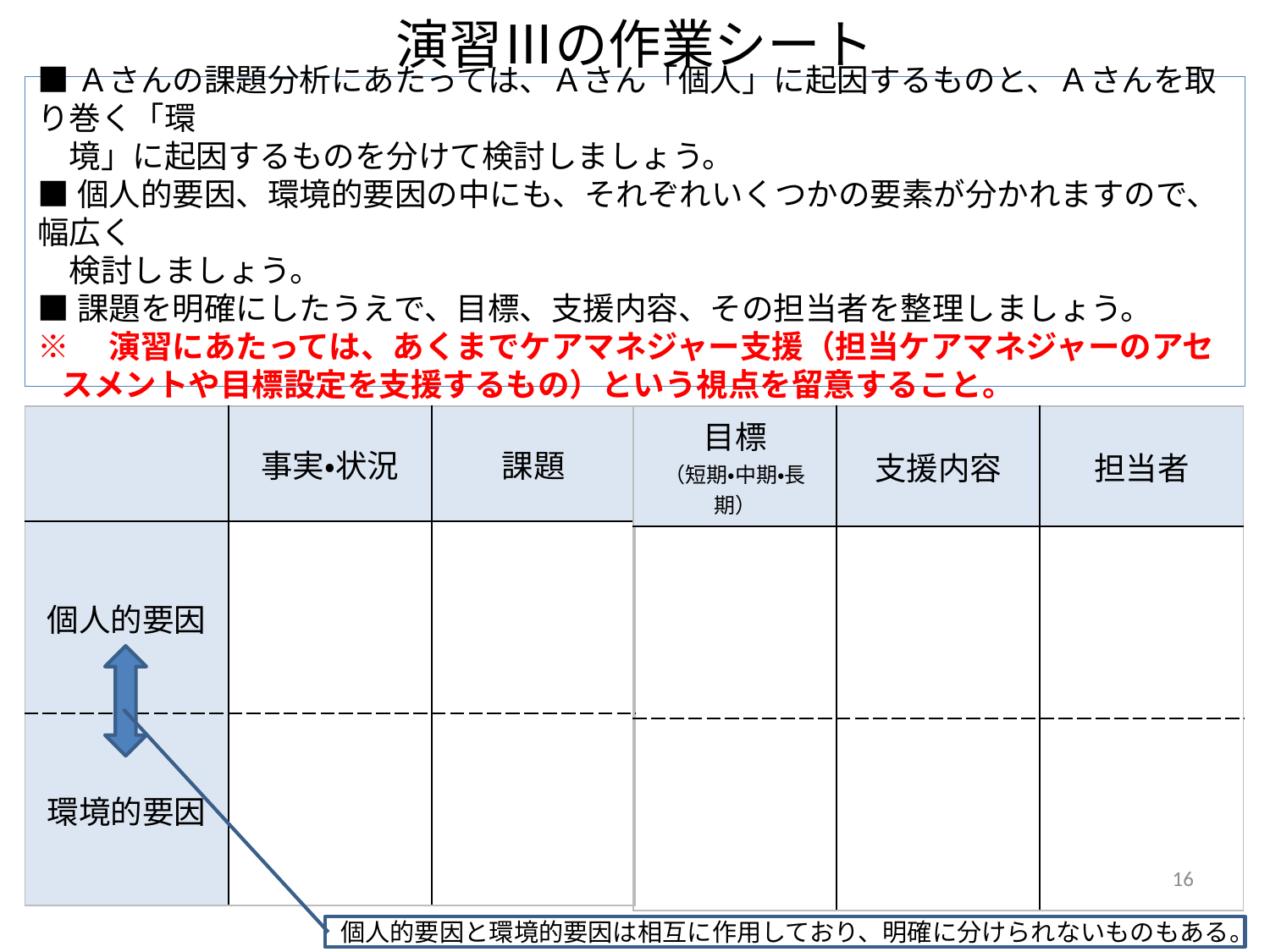

演習Ⅲの作業シート
■Ａさんの課題分析にあたっては、Ａさん「個人」に起因するものと、Ａさんを取り巻く「環
　境」に起因するものを分けて検討しましょう。
■個人的要因、環境的要因の中にも、それぞれいくつかの要素が分かれますので、幅広く
　検討しましょう。
■課題を明確にしたうえで、目標、支援内容、その担当者を整理しましょう。
※　演習にあたっては、あくまでケアマネジャー支援（担当ケアマネジャーのアセスメントや目標設定を支援するもの）という視点を留意すること。
| 目標 （短期・中期・長期） | 支援内容 | 担当者 |
| --- | --- | --- |
|  |  |  |
|  |  |  |
|  | 事実・状況 | 課題 |
| --- | --- | --- |
| 個人的要因 |  |  |
| 環境的要因 |  |  |

16
個人的要因と環境的要因は相互に作用しており、明確に分けられないものもある。